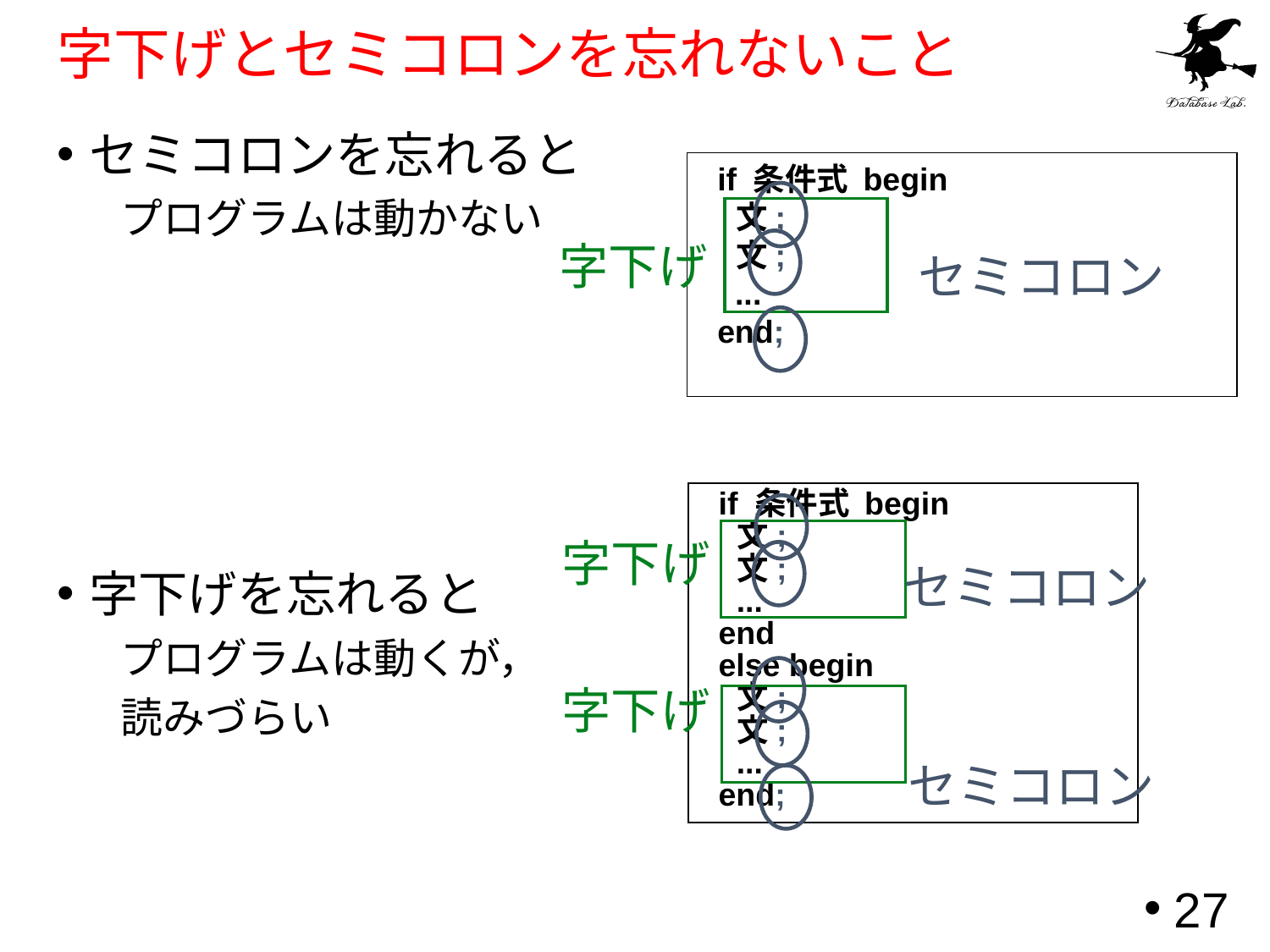

# 字下げとセミコロンを忘れないこと
セミコロンを忘れると
プログラムは動かない

字下げを忘れると
プログラムは動くが，
読みづらい
  if 条件式 begin
    文;
    文;
    ...
  end;

字下げ

セミコロン

  if 条件式 begin
    文;
    文;
    ...
  end
  else begin
    文;
    文;
    ...
  end;

字下げ

セミコロン

字下げ

セミコロン

27